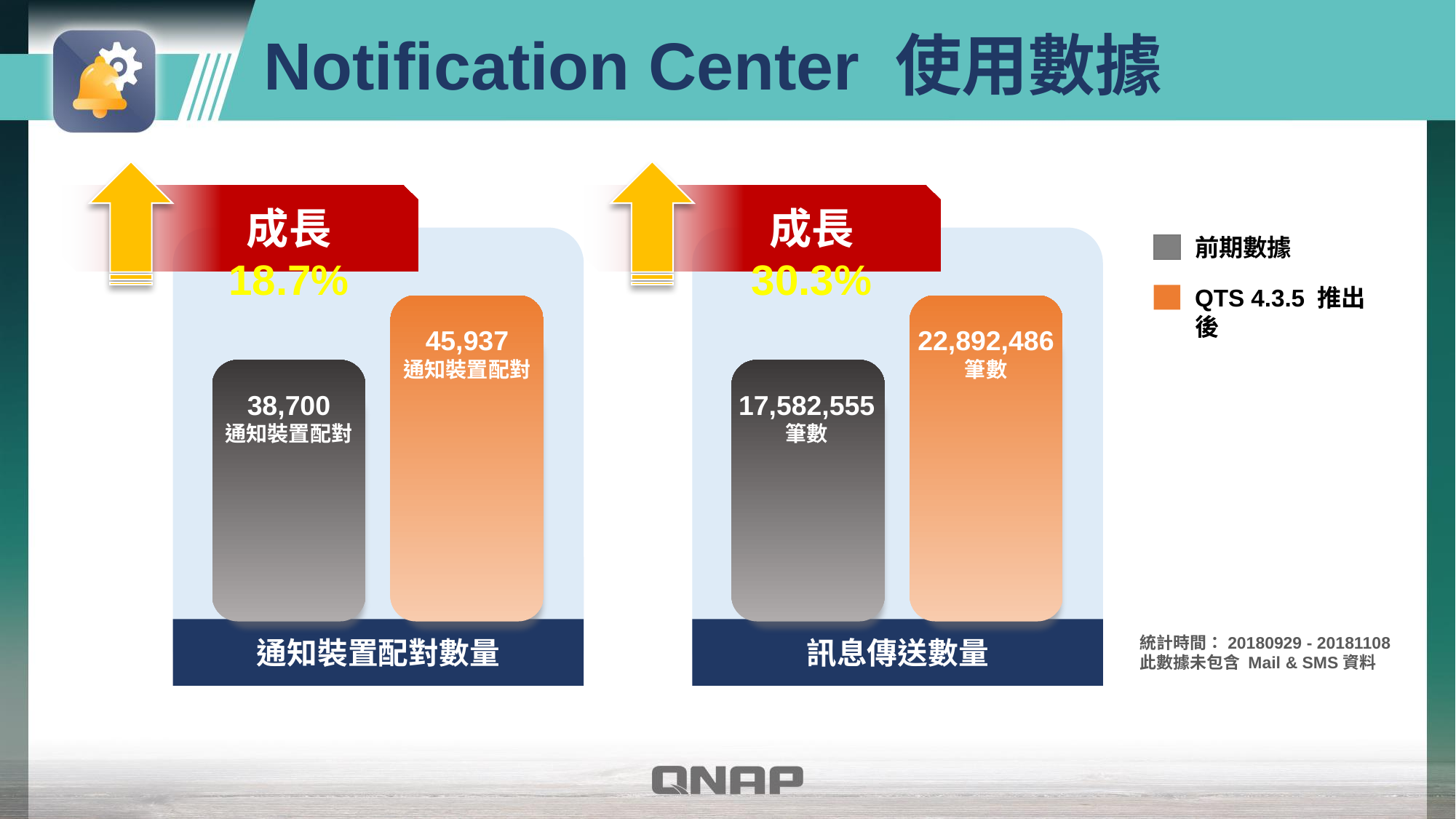

# Notification Center 使用數據

成長 18.7%
成長 30.3%
前期數據

QTS 4.3.5 推出後

45,937
通知裝置配對
22,892,486
筆數

38,700
通知裝置配對
17,582,555
筆數

通知裝置配對數量
訊息傳送數量
統計時間：20180929 - 20181108
此數據未包含 Mail & SMS資料